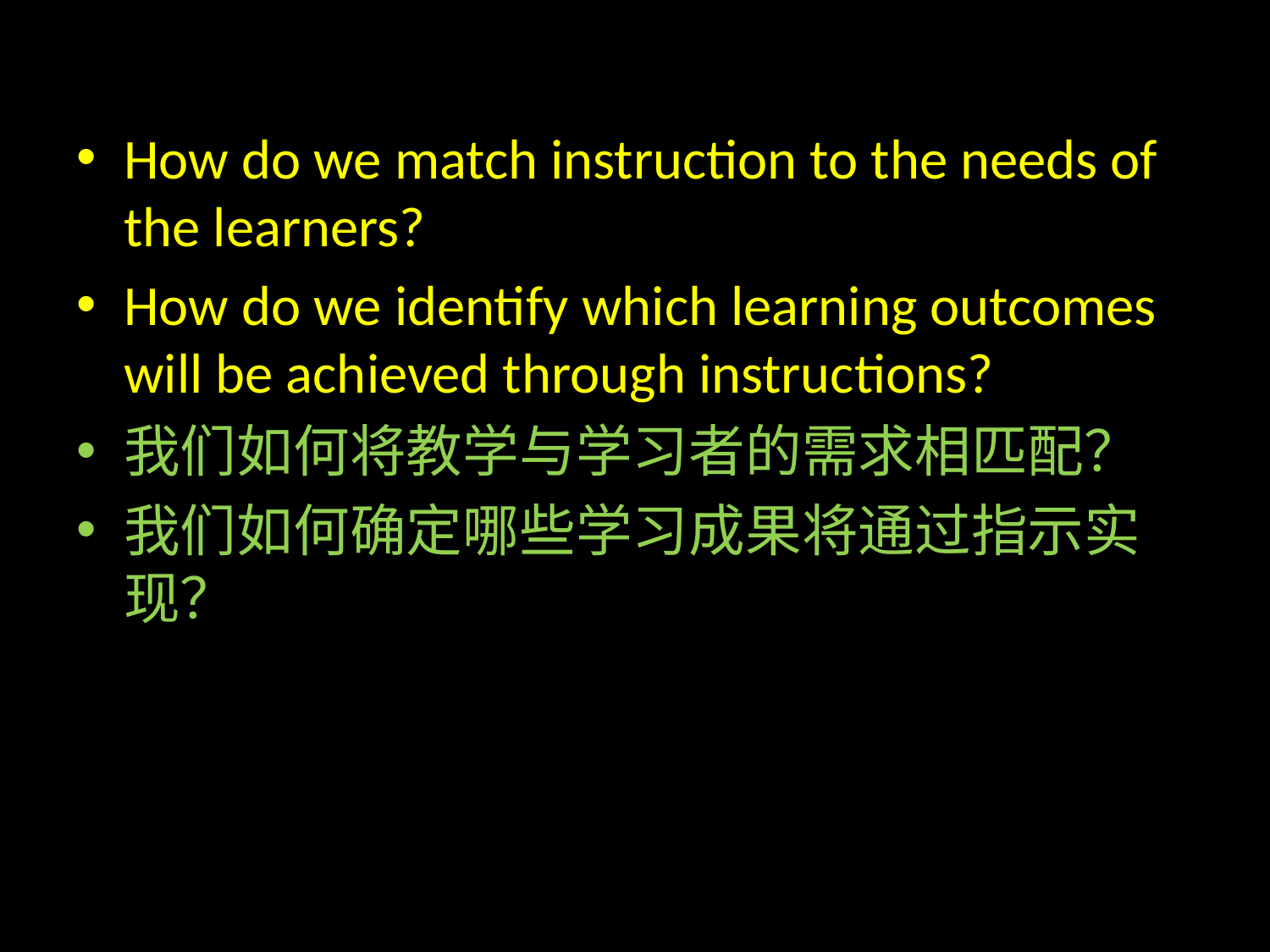

#
How do we match instruction to the needs of the learners?
How do we identify which learning outcomes will be achieved through instructions?
我们如何将教学与学习者的需求相匹配？
我们如何确定哪些学习成果将通过指示实现？